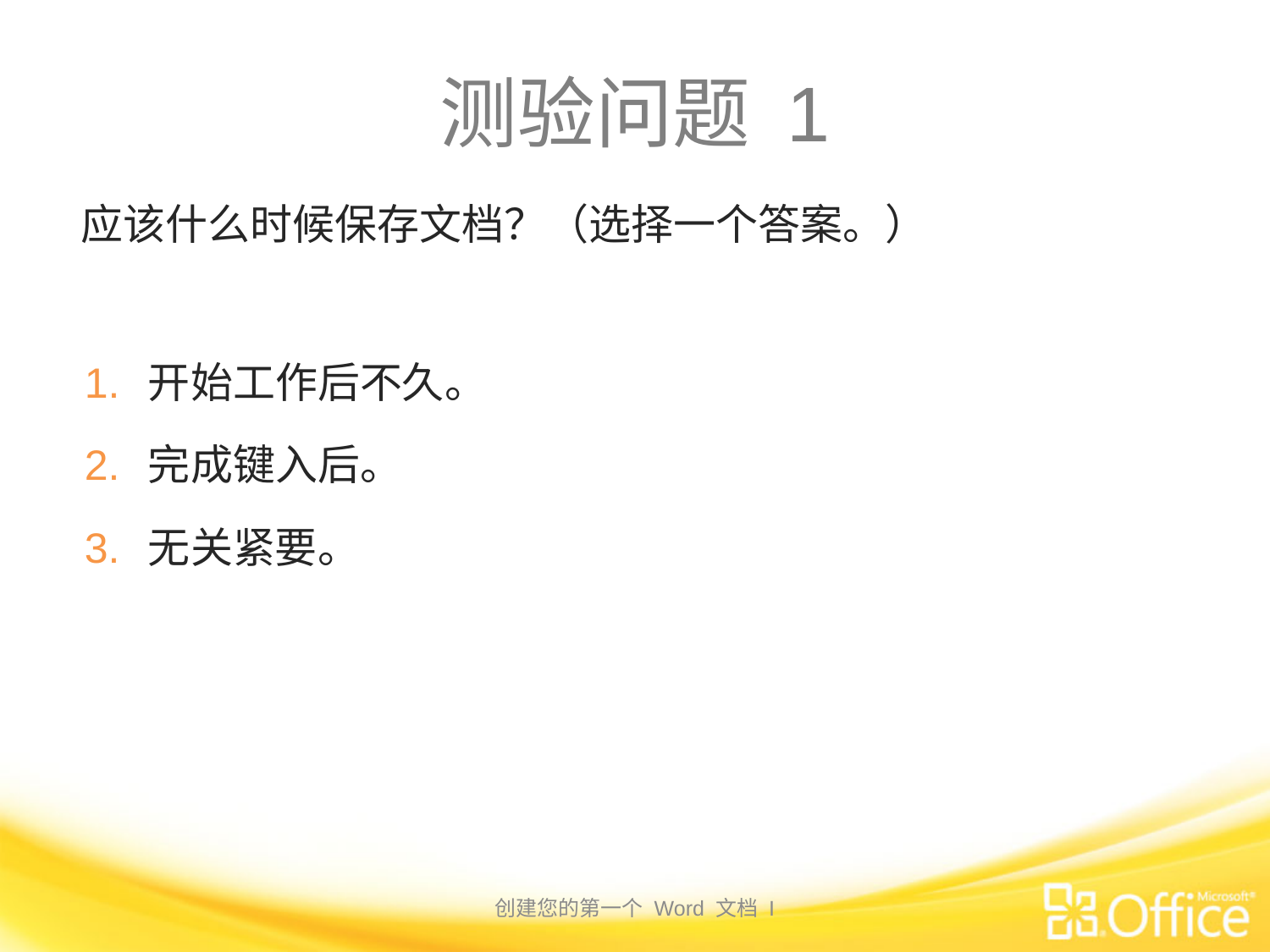

# 测验问题 1
应该什么时候保存文档？（选择一个答案。）
开始工作后不久。
完成键入后。
无关紧要。
创建您的第一个 Word 文档 I